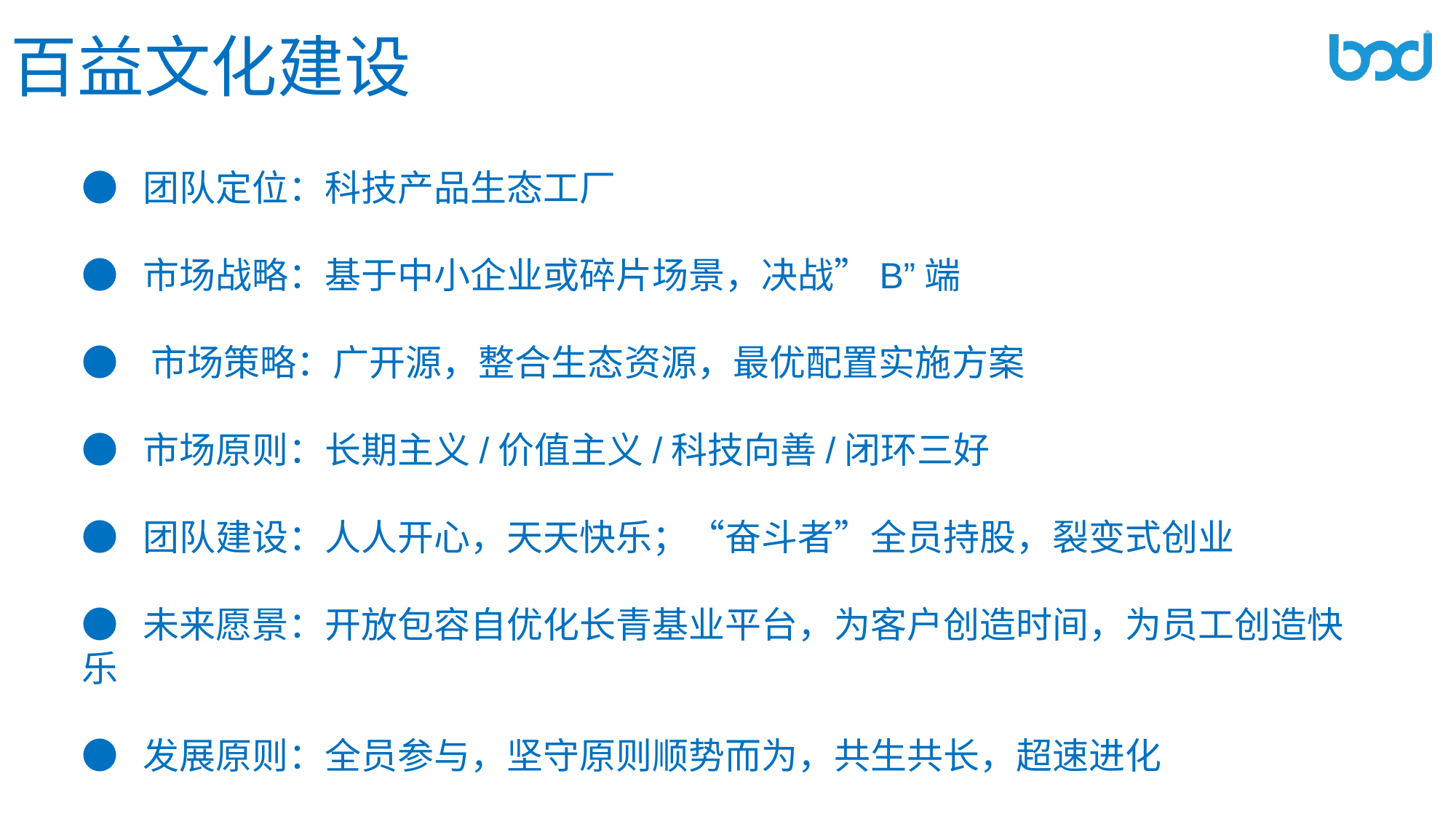

百益文化建设
●  团队定位：科技产品生态工厂

●  市场战略：基于中小企业或碎片场景，决战”B”端

●   市场策略：广开源，整合生态资源，最优配置实施方案

●  市场原则：长期主义/价值主义/科技向善/闭环三好

●  团队建设：人人开心，天天快乐；“奋斗者”全员持股，裂变式创业

●  未来愿景：开放包容自优化长青基业平台，为客户创造时间，为员工创造快乐

●  发展原则：全员参与，坚守原则顺势而为，共生共长，超速进化